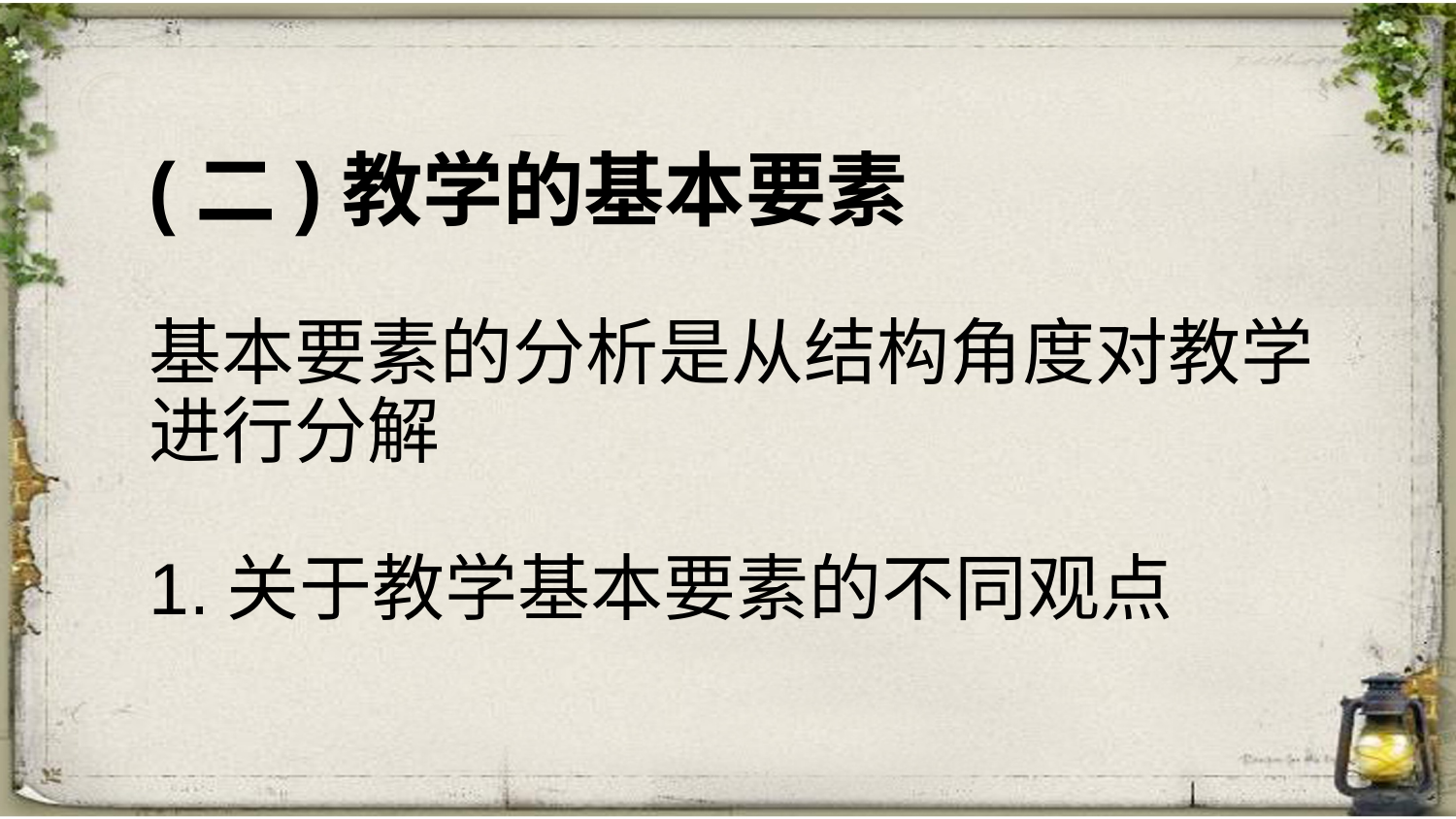

(二)教学的基本要素

基本要素的分析是从结构角度对教学进行分解

1.关于教学基本要素的不同观点